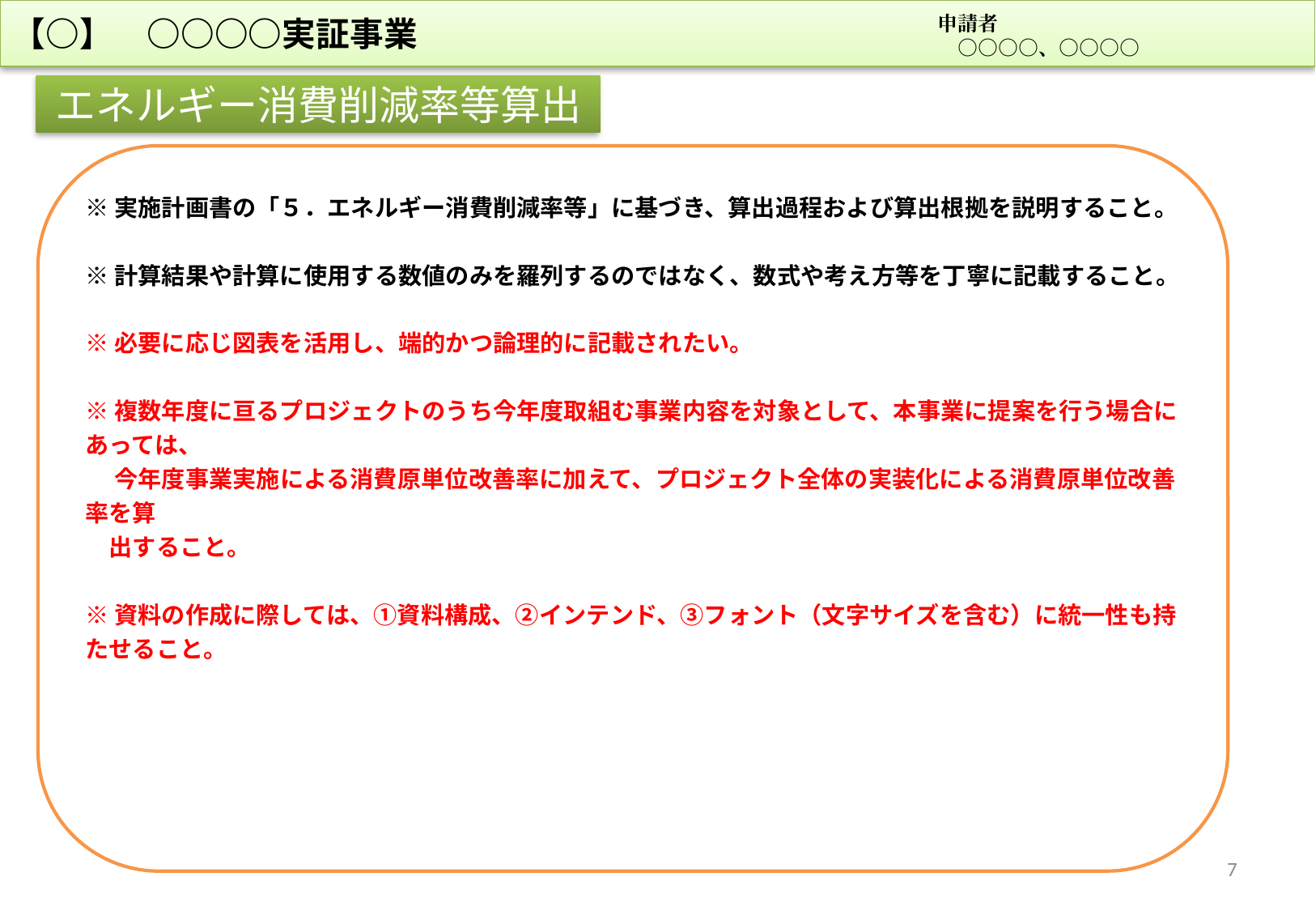

【○】　○○○○実証事業
申請者
　○○○○、○○○○
エネルギー消費削減率等算出
※実施計画書の「５．エネルギー消費削減率等」に基づき、算出過程および算出根拠を説明すること。

※計算結果や計算に使用する数値のみを羅列するのではなく、数式や考え方等を丁寧に記載すること。

※必要に応じ図表を活用し、端的かつ論理的に記載されたい。

※複数年度に亘るプロジェクトのうち今年度取組む事業内容を対象として、本事業に提案を行う場合にあっては、
　 今年度事業実施による消費原単位改善率に加えて、プロジェクト全体の実装化による消費原単位改善率を算
　出すること。

※資料の作成に際しては、①資料構成、②インテンド、③フォント（文字サイズを含む）に統一性も持たせること。

7